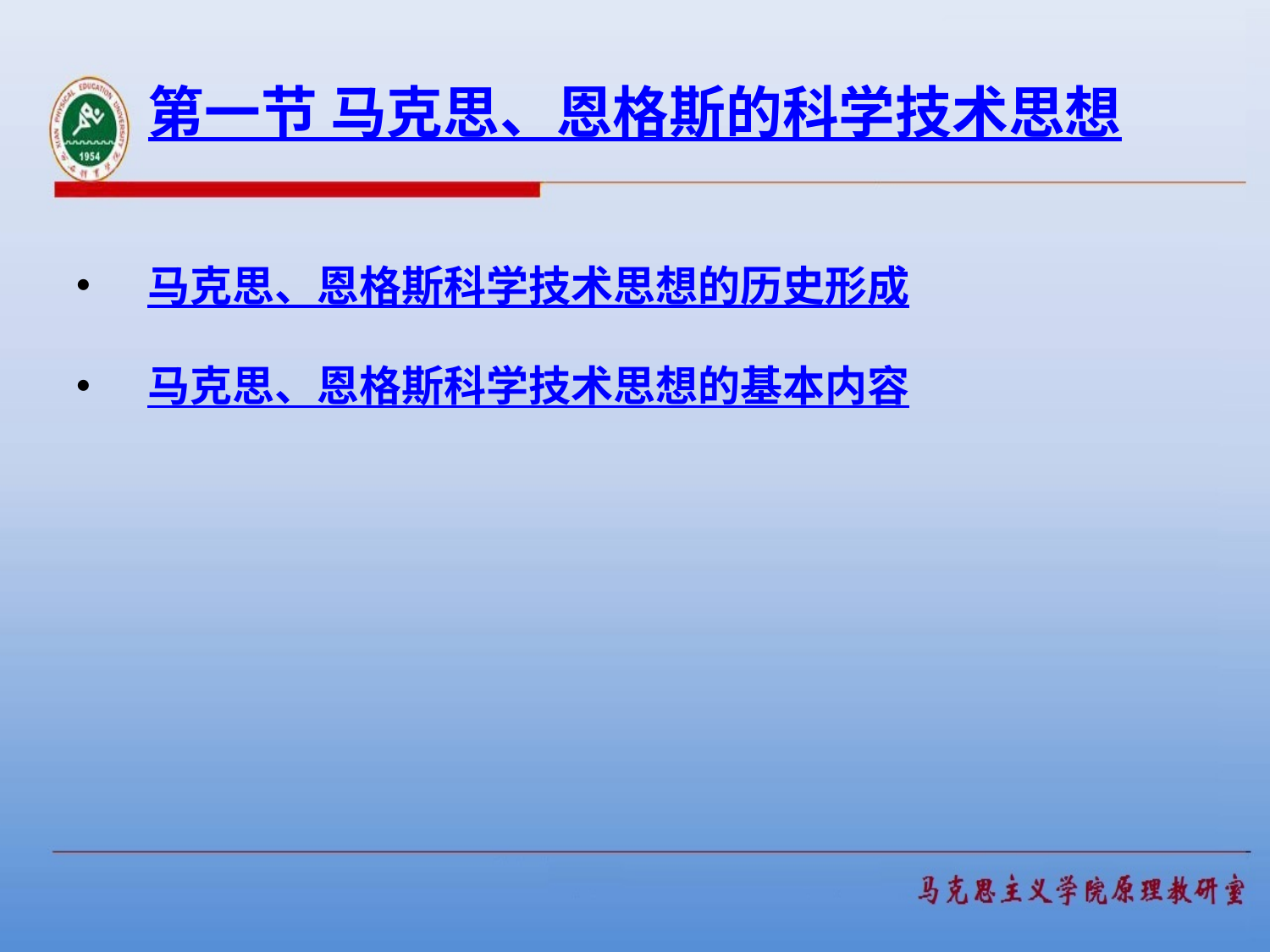

# 第一节 马克思、恩格斯的科学技术思想
马克思、恩格斯科学技术思想的历史形成
马克思、恩格斯科学技术思想的基本内容